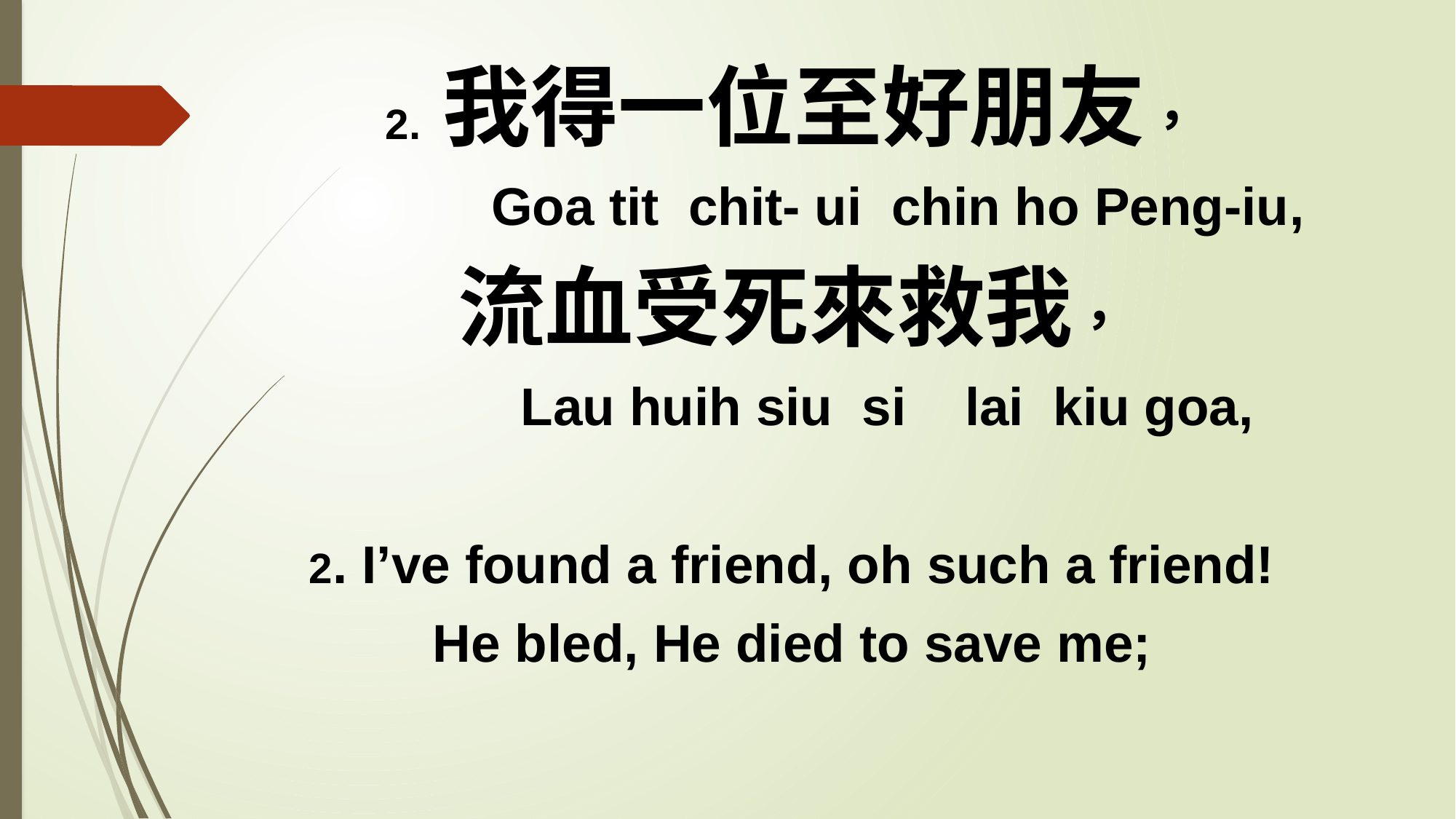

2. 我得一位至好朋友，
                 Goa tit  chit- ui  chin ho Peng-iu,
流血受死來救我，
                   Lau huih siu  si    lai  kiu goa,

2. I’ve found a friend, oh such a friend!
He bled, He died to save me;